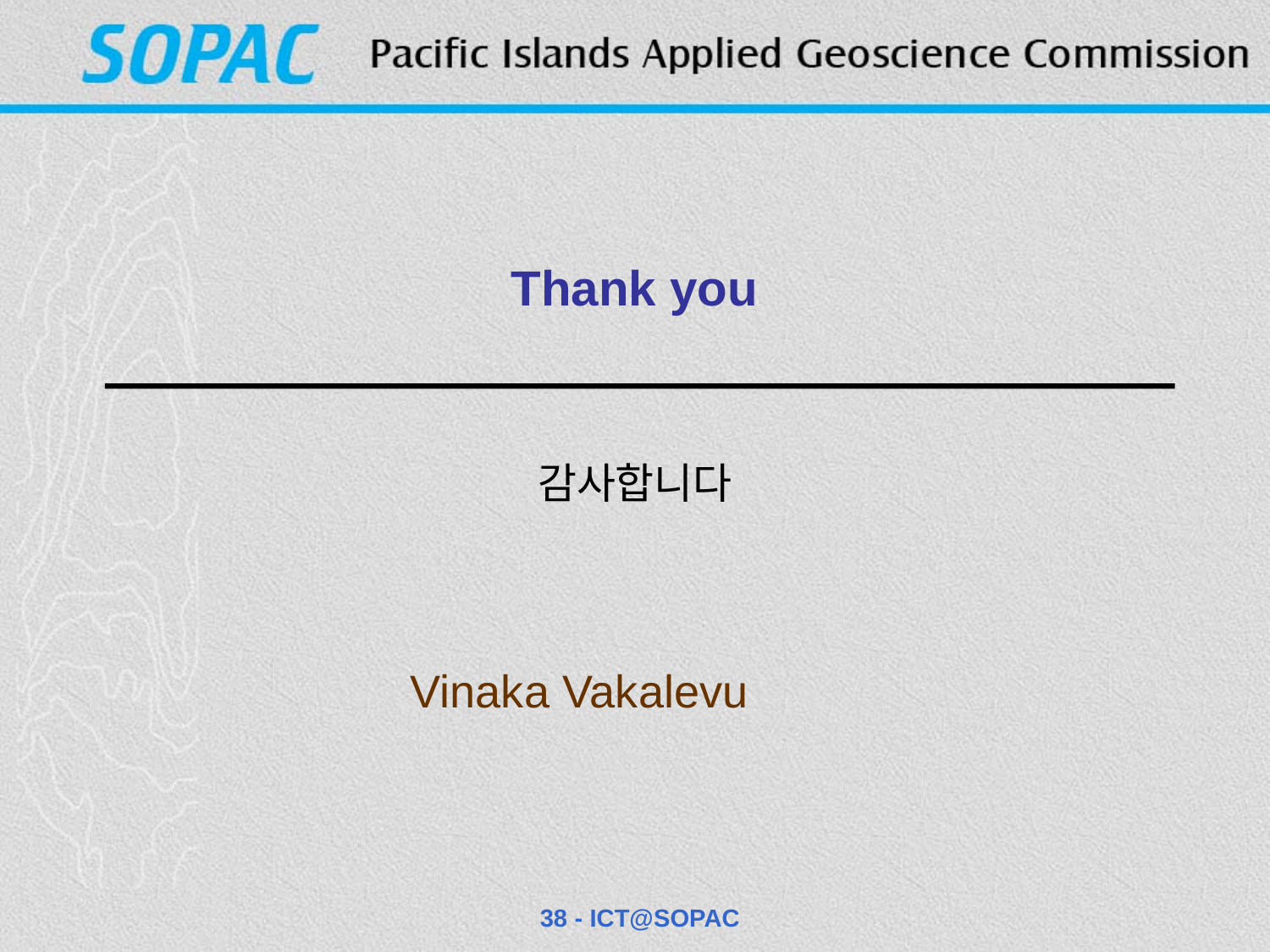

# Thank you
감사합니다
Vinaka Vakalevu
38 - ICT@SOPAC